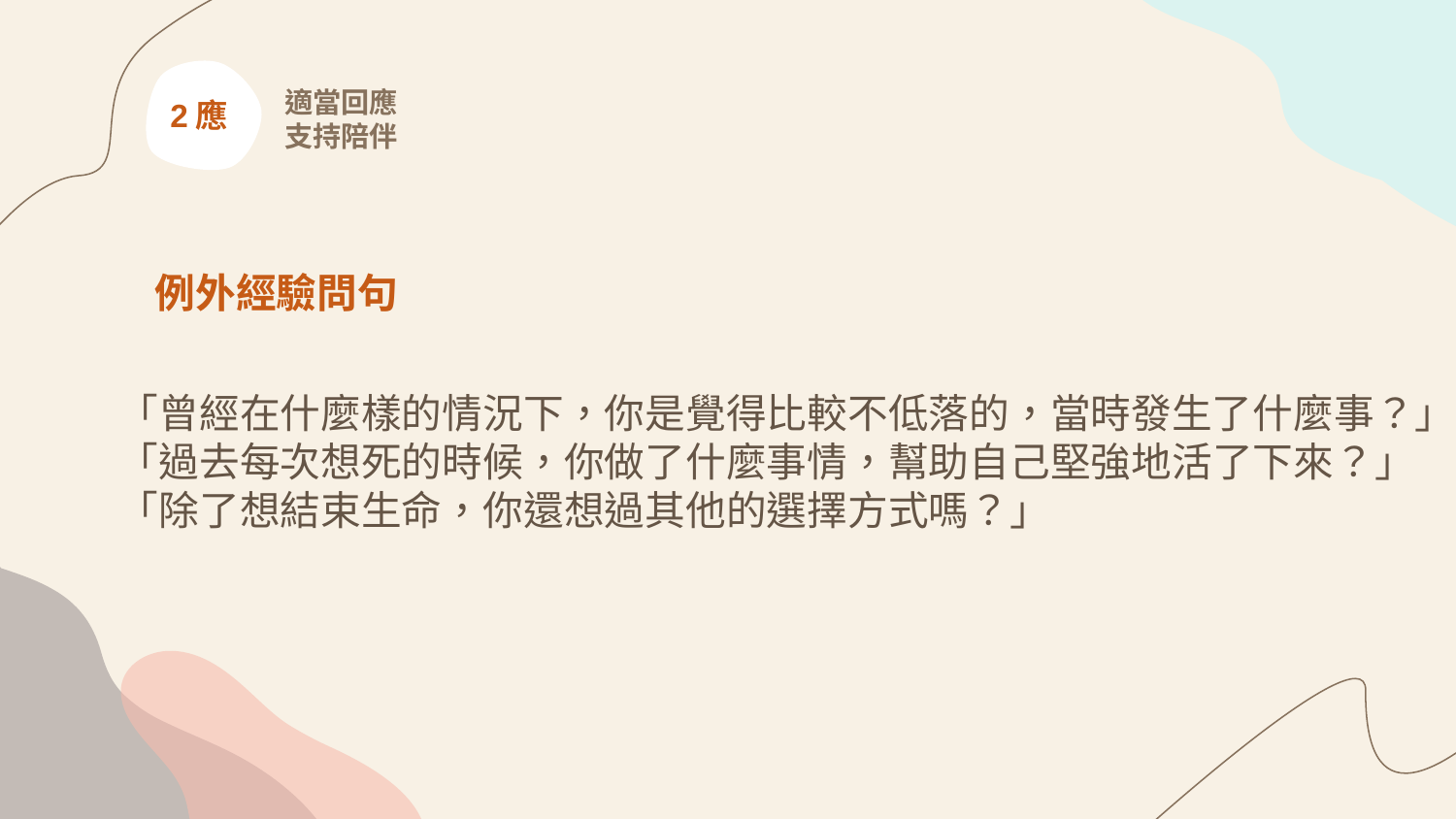

2應
適當回應
支持陪伴

例外經驗問句
「曾經在什麼樣的情況下，你是覺得比較不低落的，當時發生了什麼事？」
「過去每次想死的時候，你做了什麼事情，幫助自己堅強地活了下來？」
「除了想結束生命，你還想過其他的選擇方式嗎？」